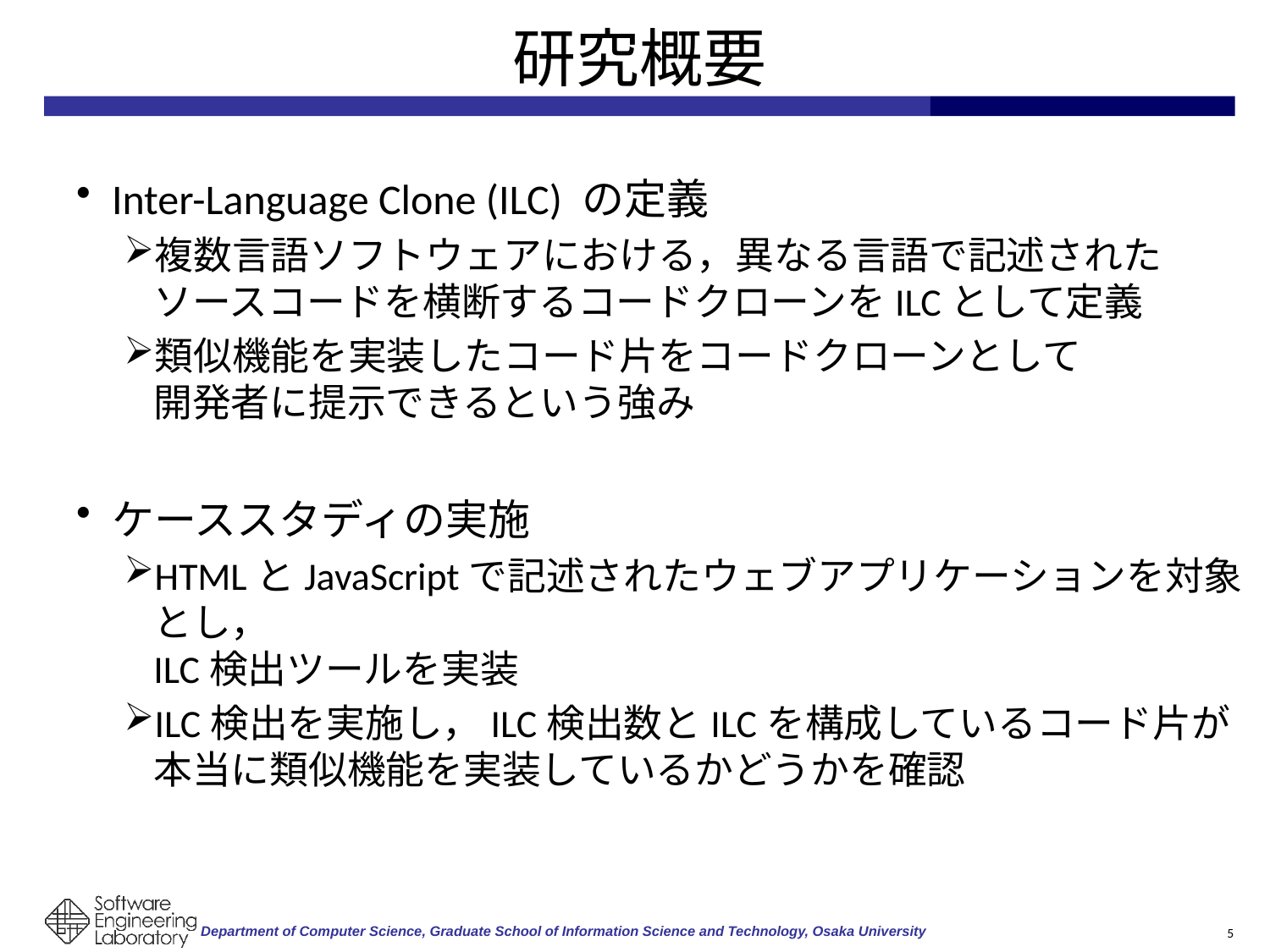

# 研究概要
Inter-Language Clone (ILC) の定義
複数言語ソフトウェアにおける，異なる言語で記述された
ソースコードを横断するコードクローンをILCとして定義
類似機能を実装したコード片をコードクローンとして
開発者に提示できるという強み

ケーススタディの実施
HTMLとJavaScriptで記述されたウェブアプリケーションを対象とし，
ILC検出ツールを実装
ILC検出を実施し，ILC検出数とILCを構成しているコード片が
本当に類似機能を実装しているかどうかを確認
5